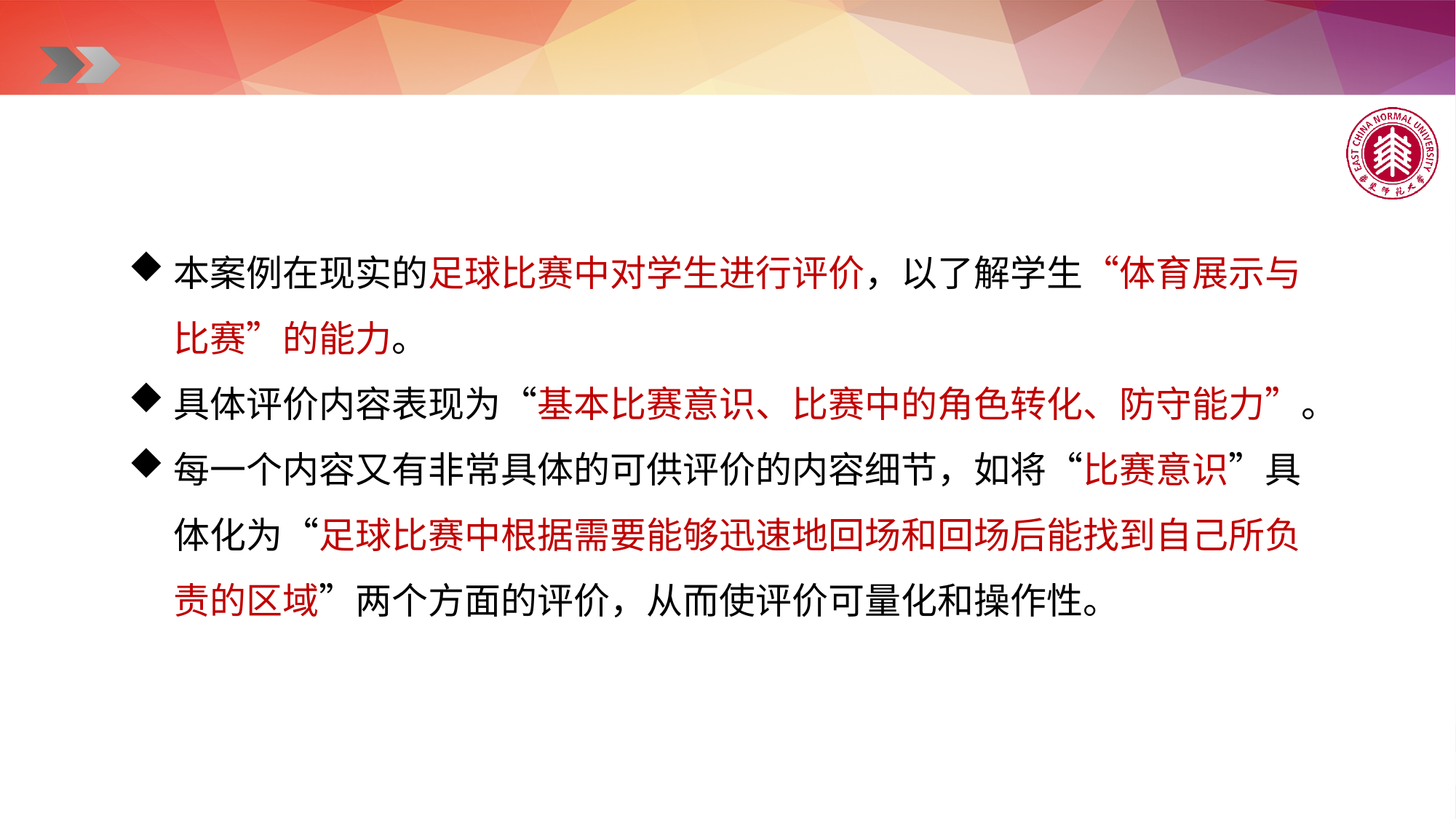

本案例在现实的足球比赛中对学生进行评价，以了解学生“体育展示与比赛”的能力。
具体评价内容表现为“基本比赛意识、比赛中的角色转化、防守能力”。
每一个内容又有非常具体的可供评价的内容细节，如将“比赛意识”具体化为“足球比赛中根据需要能够迅速地回场和回场后能找到自己所负责的区域”两个方面的评价，从而使评价可量化和操作性。